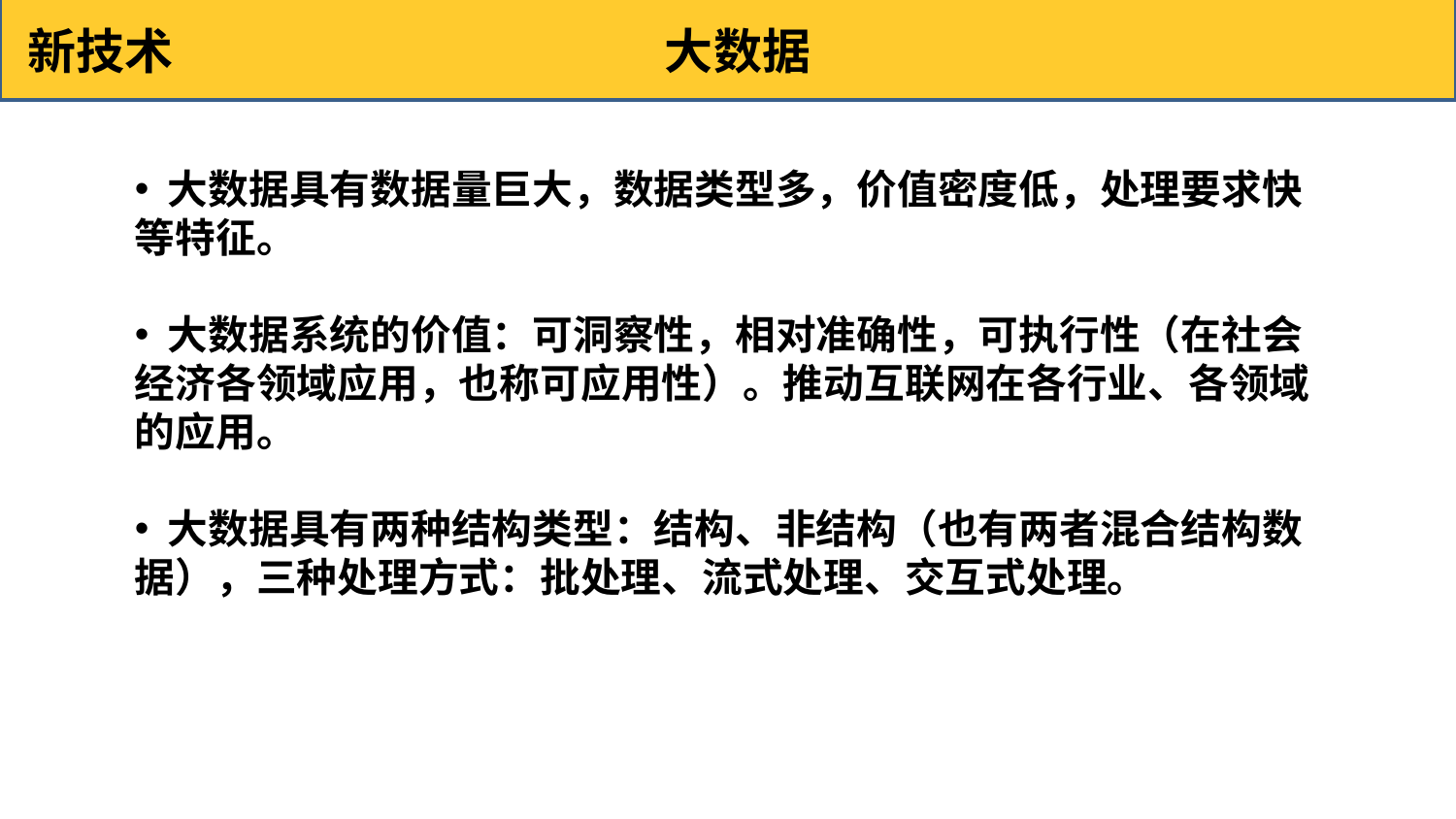

新技术                                             大数据

 大数据具有数据量巨大，数据类型多，价值密度低，处理要求快等特征。

 大数据系统的价值：可洞察性，相对准确性，可执行性（在社会经济各领域应用，也称可应用性）。推动互联网在各行业、各领域的应用。

 大数据具有两种结构类型：结构、非结构（也有两者混合结构数据），三种处理方式：批处理、流式处理、交互式处理。

29